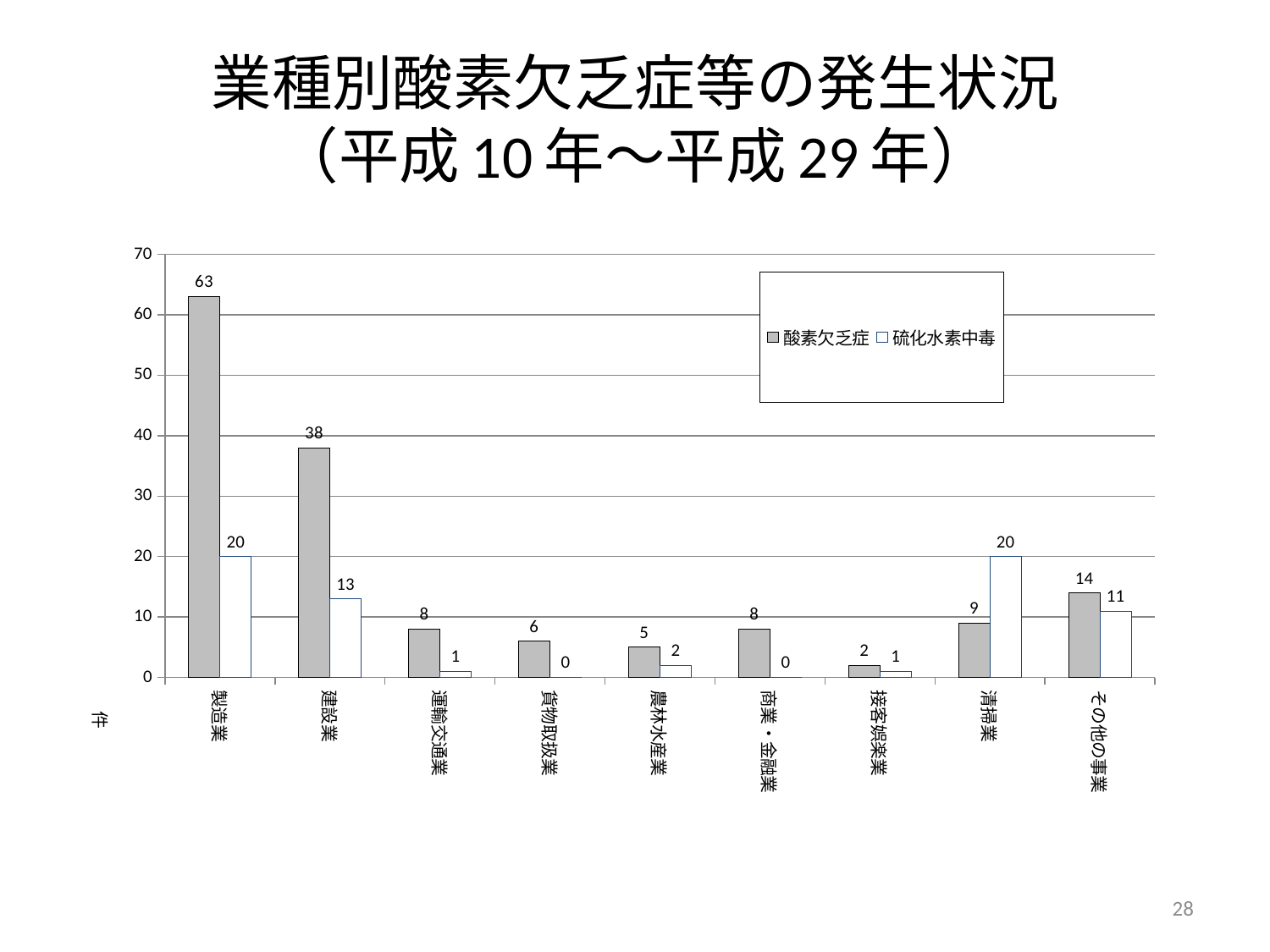

# 業種別酸素欠乏症等の発生状況 （平成10年～平成29年）

### Chart

| Category |  |  |
|---|---|---|
| 製造業 | 63.0 | 20.0 |
| 建設業 | 38.0 | 13.0 |
| 運輸交通業 | 8.0 | 1.0 |
| 貨物取扱業 | 6.0 | 0.0 |
| 農林水産業 | 5.0 | 2.0 |
| 商業・金融業 | 8.0 | 0.0 |
| 接客娯楽業 | 2.0 | 1.0 |
| 清掃業 | 9.0 | 20.0 |
| その他の事業 | 14.0 | 11.0 |
28